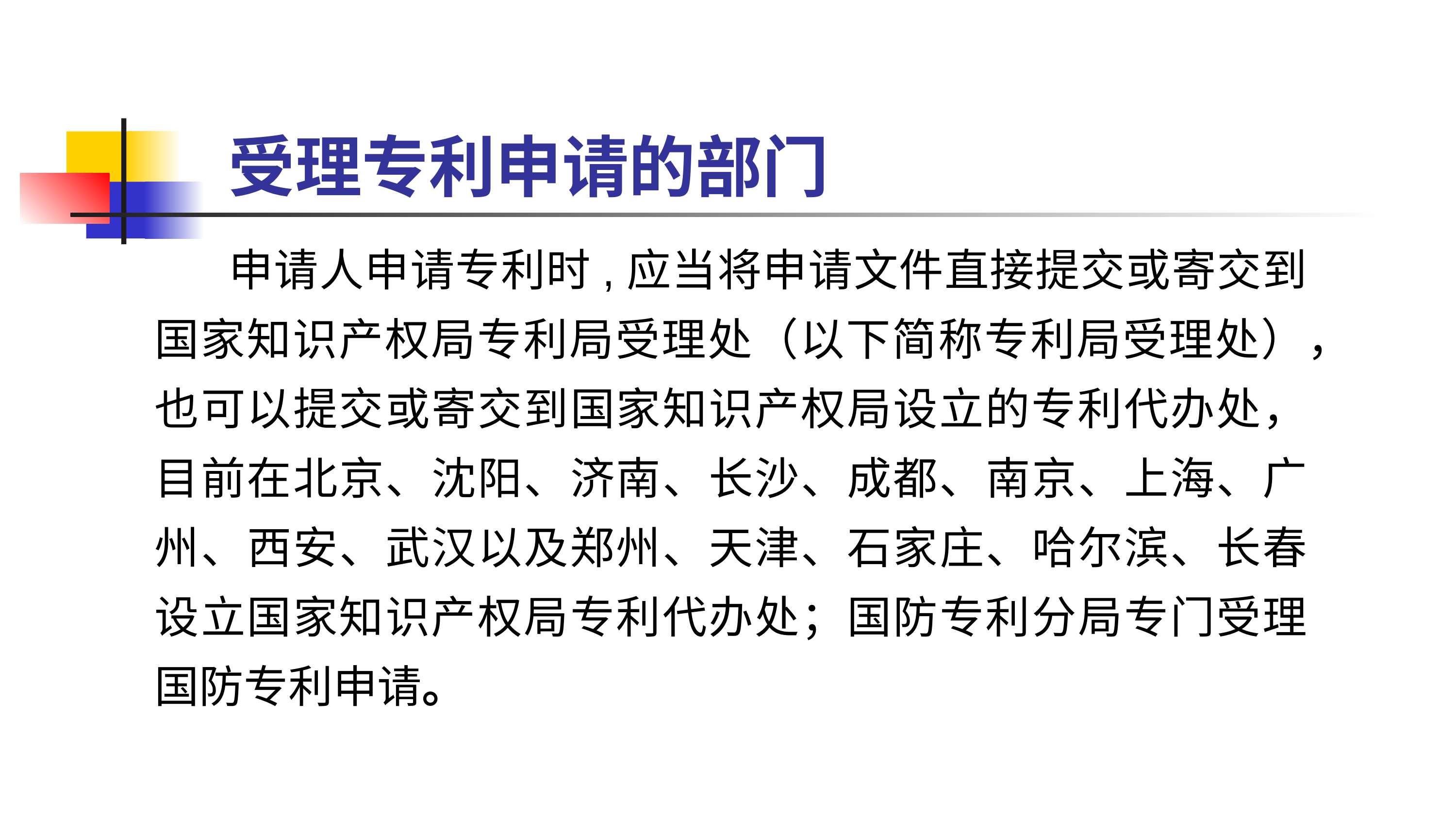

# 受理专利申请的部门
          申请人申请专利时,应当将申请文件直接提交或寄交到国家知识产权局专利局受理处（以下简称专利局受理处），也可以提交或寄交到国家知识产权局设立的专利代办处，目前在北京、沈阳、济南、长沙、成都、南京、上海、广州、西安、武汉以及郑州、天津、石家庄、哈尔滨、长春设立国家知识产权局专利代办处；国防专利分局专门受理国防专利申请。